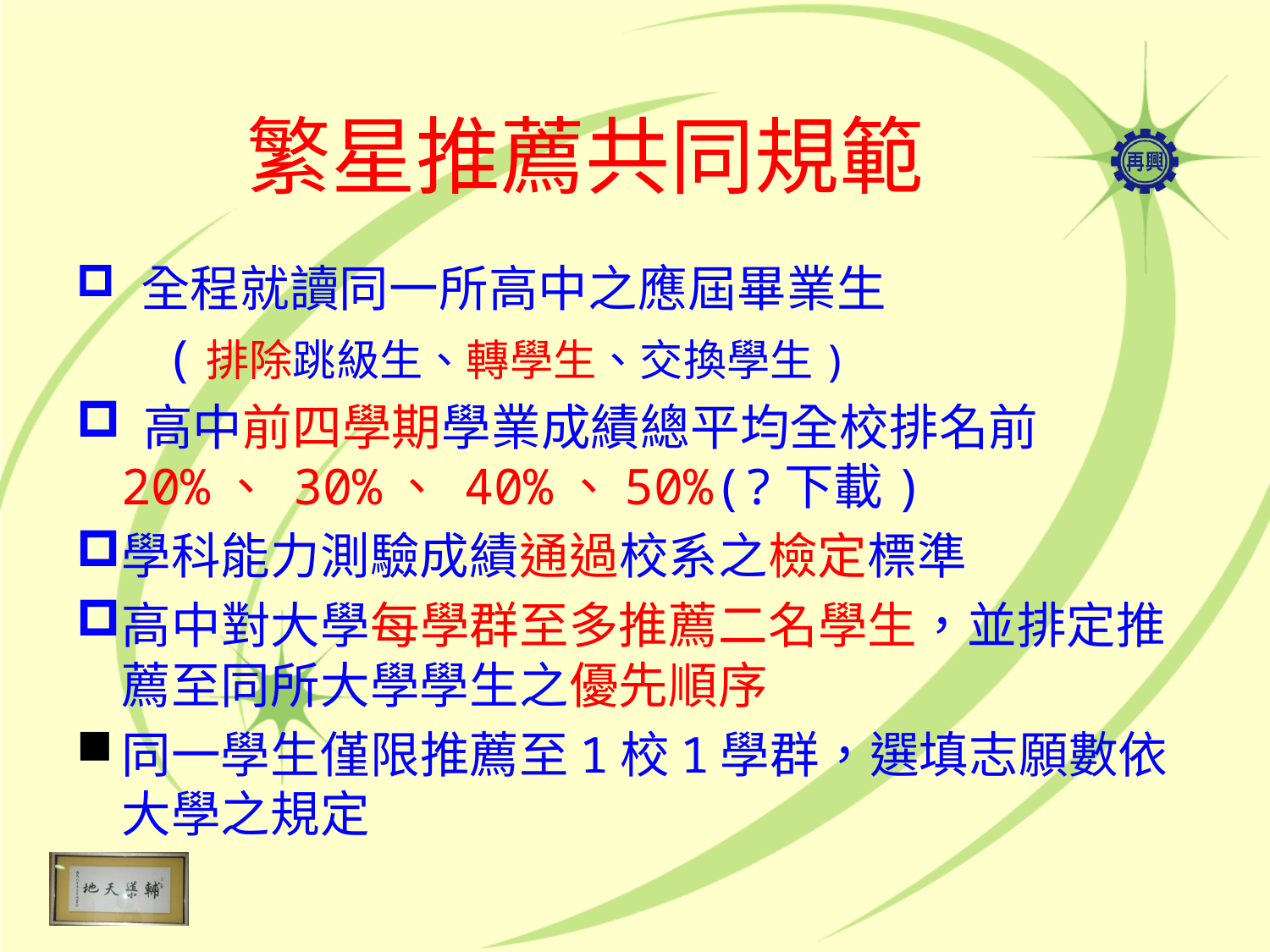

# 繁星推薦共同規範

 全程就讀同一所高中之應屆畢業生
   (排除跳級生、轉學生、交換學生)
 高中前四學期學業成績總平均全校排名前20%、 30%、 40%、50%(?下載)
學科能力測驗成績通過校系之檢定標準
高中對大學每學群至多推薦二名學生，並排定推薦至同所大學學生之優先順序
同一學生僅限推薦至1校1學群，選填志願數依大學之規定